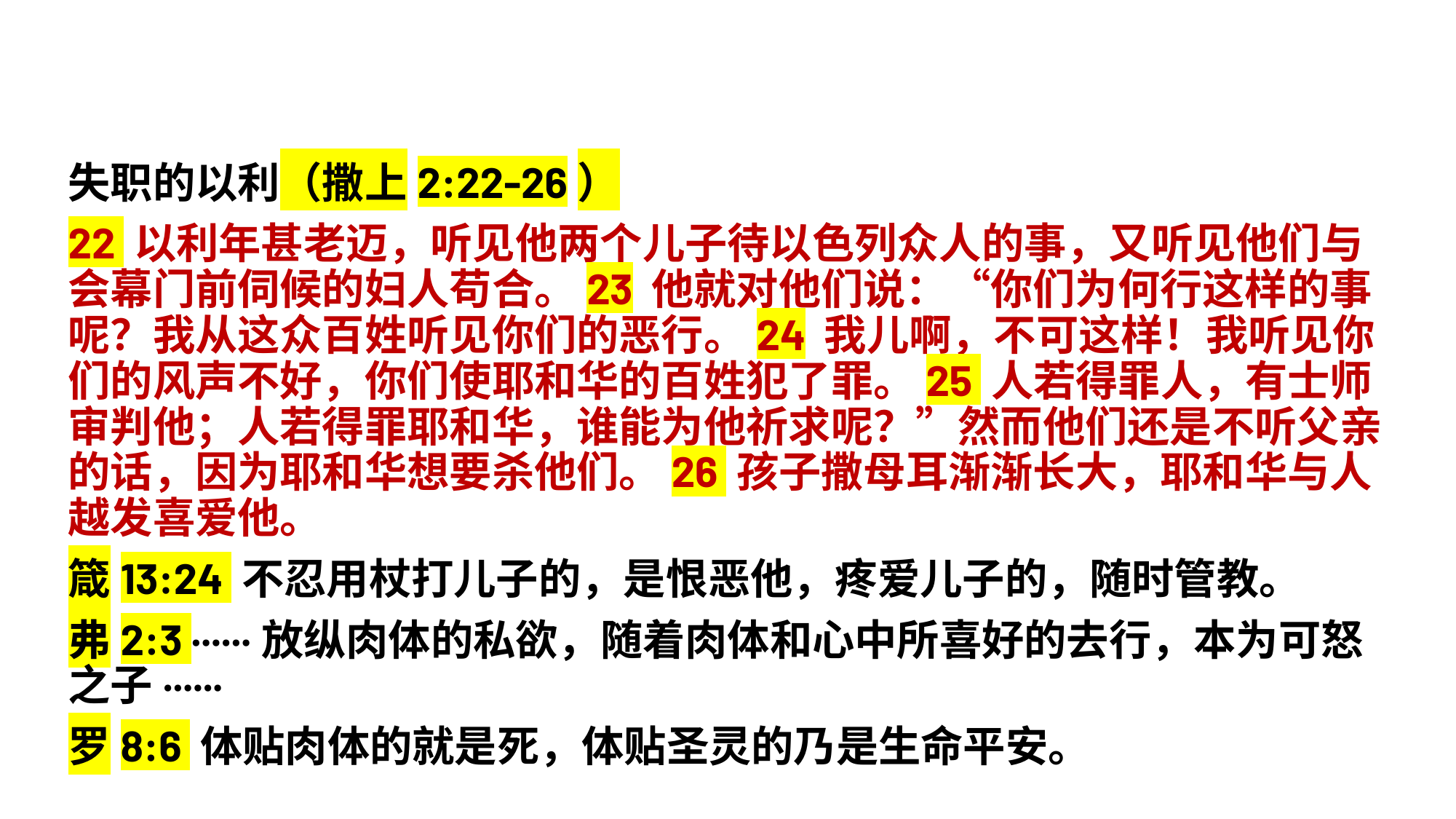

失职的以利（撒上2:22-26）
22 以利年甚老迈，听见他两个儿子待以色列众人的事，又听见他们与会幕门前伺候的妇人苟合。23 他就对他们说：“你们为何行这样的事呢？我从这众百姓听见你们的恶行。24 我儿啊，不可这样！我听见你们的风声不好，你们使耶和华的百姓犯了罪。25 人若得罪人，有士师审判他；人若得罪耶和华，谁能为他祈求呢？”然而他们还是不听父亲的话，因为耶和华想要杀他们。26 孩子撒母耳渐渐长大，耶和华与人越发喜爱他。
箴13:24 不忍用杖打儿子的，是恨恶他，疼爱儿子的，随时管教。
弗2:3 ······放纵肉体的私欲，随着肉体和心中所喜好的去行，本为可怒之子······
罗8:6 体贴肉体的就是死，体贴圣灵的乃是生命平安。